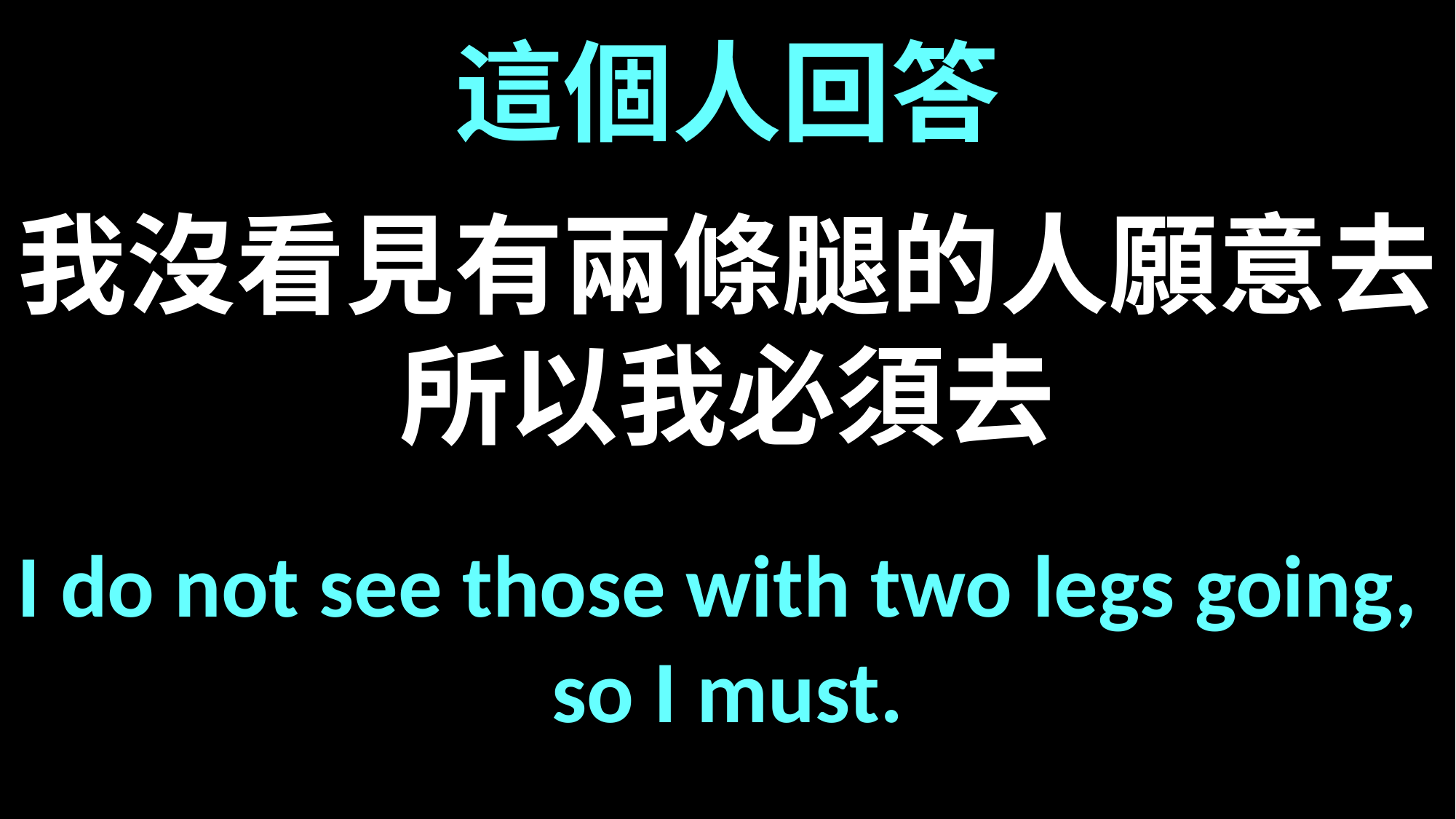

這個人回答
我沒看見有兩條腿的人願意去
所以我必須去
I do not see those with two legs going,
so I must.